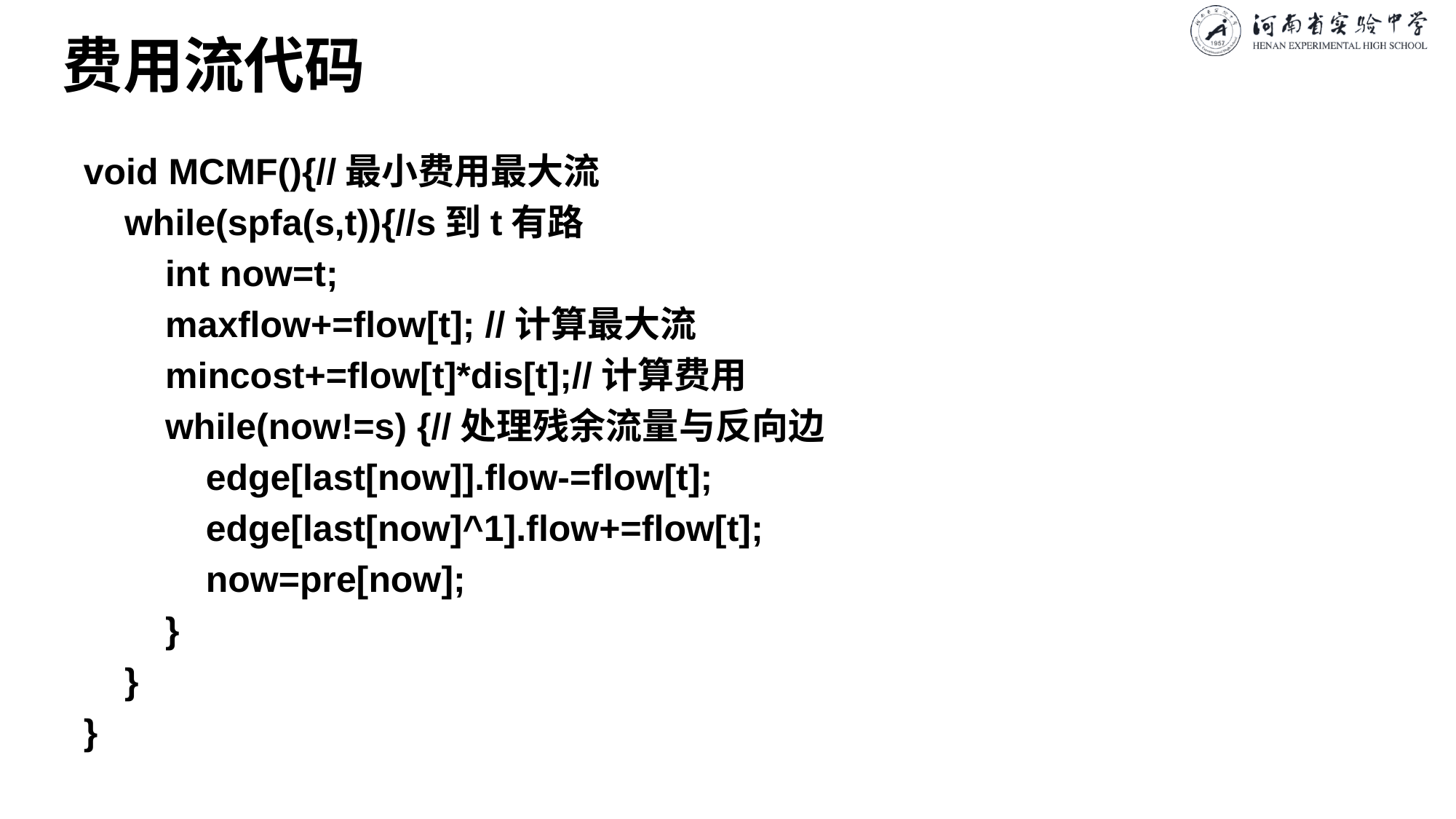

# 费用流代码
void MCMF(){//最小费用最大流
    while(spfa(s,t)){//s到t有路
        int now=t;
        maxflow+=flow[t]; //计算最大流
        mincost+=flow[t]*dis[t];//计算费用
        while(now!=s) {//处理残余流量与反向边
            edge[last[now]].flow-=flow[t];
            edge[last[now]^1].flow+=flow[t];
            now=pre[now];
        }
    }
}